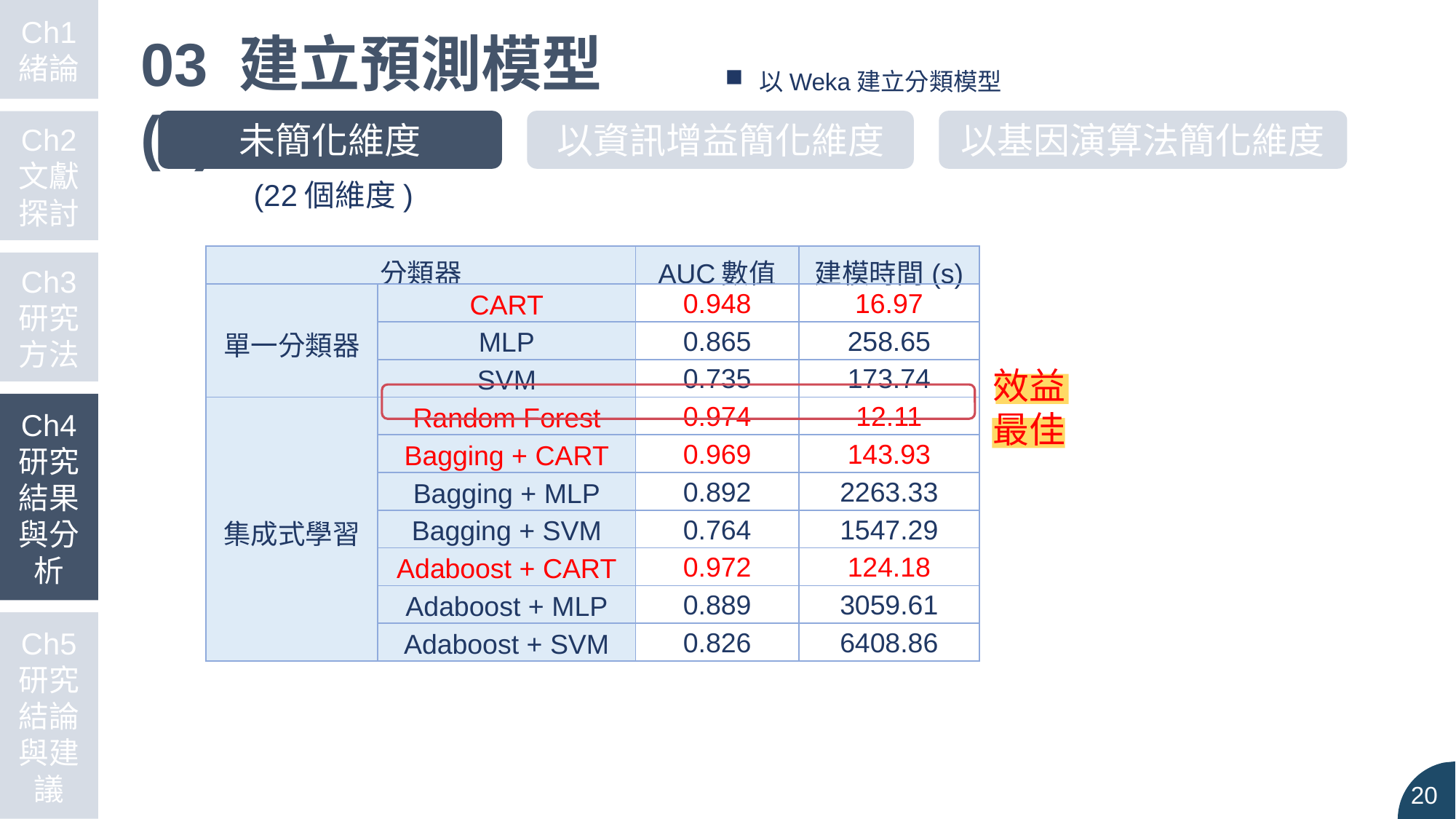

Ch1
緒論
03 建立預測模型(1)
以Weka建立分類模型
未簡化維度
以資訊增益簡化維度
以基因演算法簡化維度
Ch2
文獻探討
(22個維度)
| 分類器 |  | AUC數值 | 建模時間(s) |
| --- | --- | --- | --- |
| 單一分類器 | CART | 0.948 | 16.97 |
|  | MLP | 0.865 | 258.65 |
|  | SVM | 0.735 | 173.74 |
| 集成式學習 | Random Forest | 0.974 | 12.11 |
|  | Bagging + CART | 0.969 | 143.93 |
|  | Bagging + MLP | 0.892 | 2263.33 |
|  | Bagging + SVM | 0.764 | 1547.29 |
|  | Adaboost + CART | 0.972 | 124.18 |
|  | Adaboost + MLP | 0.889 | 3059.61 |
|  | Adaboost + SVM | 0.826 | 6408.86 |
Ch3
研究方法
效益
最佳

Ch4
研究結果與分析
Ch5
研究結論與建議
20